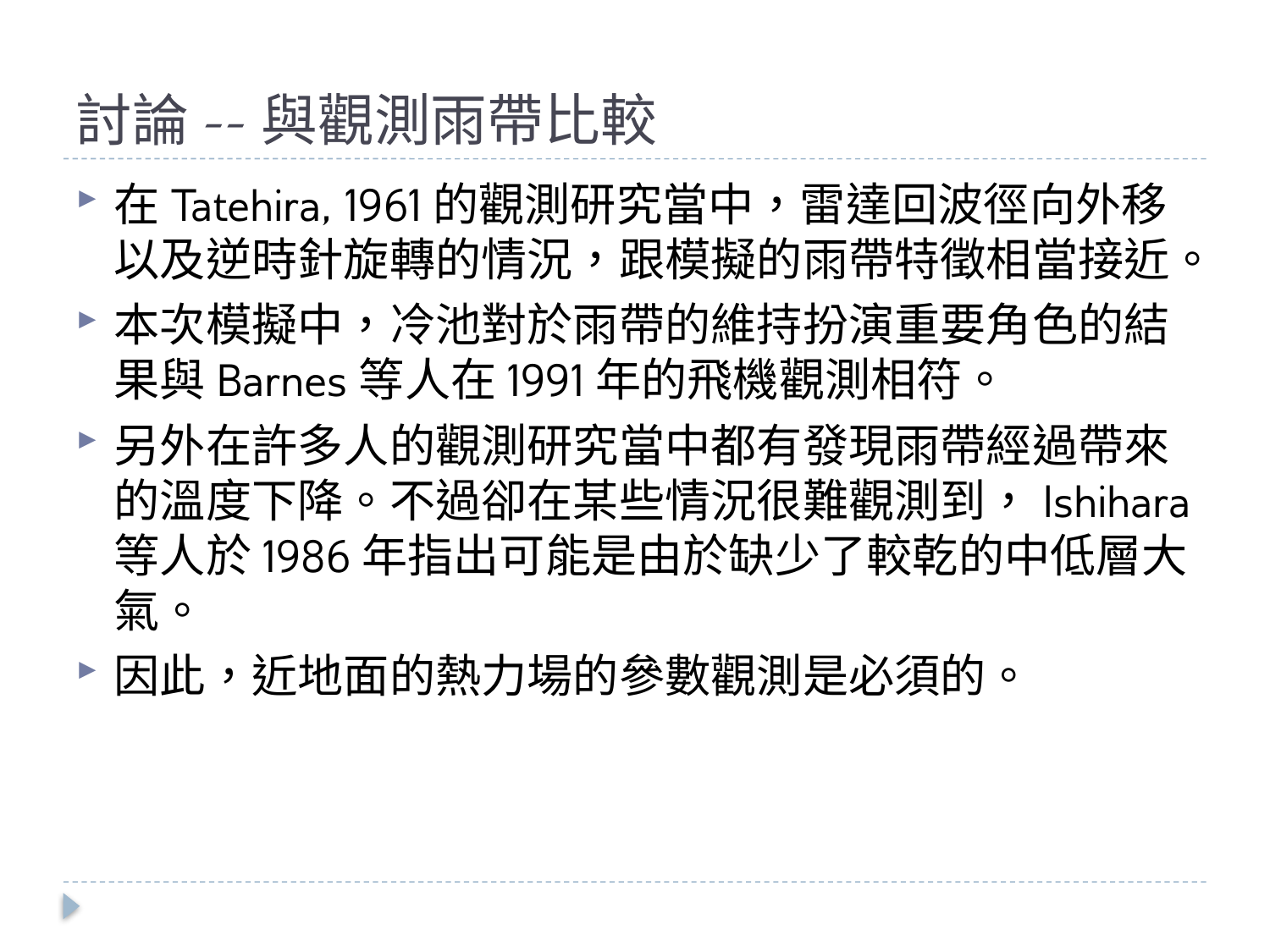

# 討論--與觀測雨帶比較
在Tatehira, 1961的觀測研究當中，雷達回波徑向外移以及逆時針旋轉的情況，跟模擬的雨帶特徵相當接近。
本次模擬中，冷池對於雨帶的維持扮演重要角色的結果與Barnes等人在1991年的飛機觀測相符。
另外在許多人的觀測研究當中都有發現雨帶經過帶來的溫度下降。不過卻在某些情況很難觀測到，Ishihara等人於1986年指出可能是由於缺少了較乾的中低層大氣。
因此，近地面的熱力場的參數觀測是必須的。